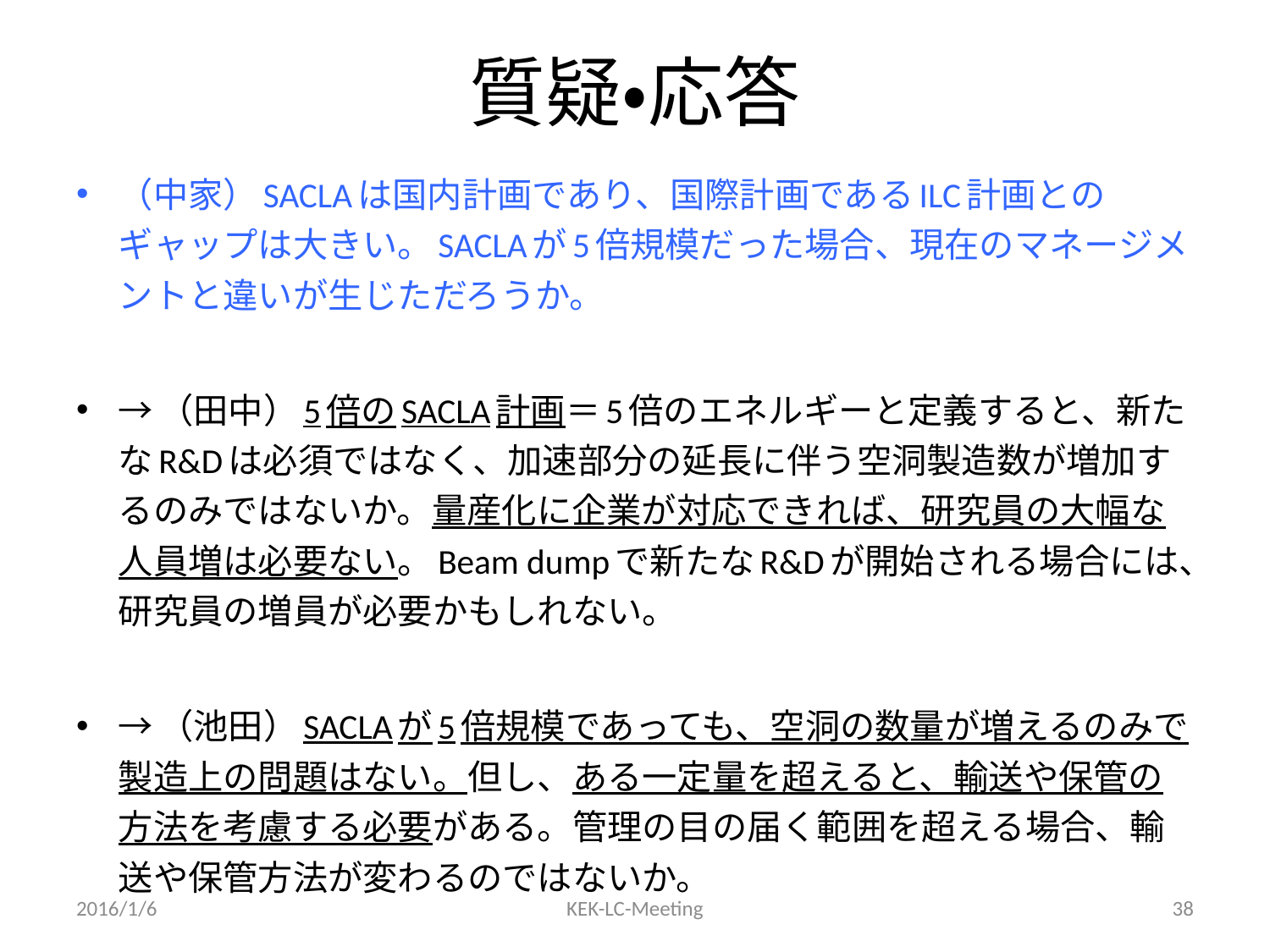

# 質疑・応答
（中家）SACLAは国内計画であり、国際計画であるILC計画とのギャップは大きい。SACLAが5倍規模だった場合、現在のマネージメントと違いが生じただろうか。

→（田中）5倍のSACLA計画＝5倍のエネルギーと定義すると、新たなR&Dは必須ではなく、加速部分の延長に伴う空洞製造数が増加するのみではないか。量産化に企業が対応できれば、研究員の大幅な人員増は必要ない。Beam dumpで新たなR&Dが開始される場合には、研究員の増員が必要かもしれない。

→（池田）SACLAが5倍規模であっても、空洞の数量が増えるのみで製造上の問題はない。但し、ある一定量を超えると、輸送や保管の方法を考慮する必要がある。管理の目の届く範囲を超える場合、輸送や保管方法が変わるのではないか。

2016/1/6
KEK-LC-Meeting
38